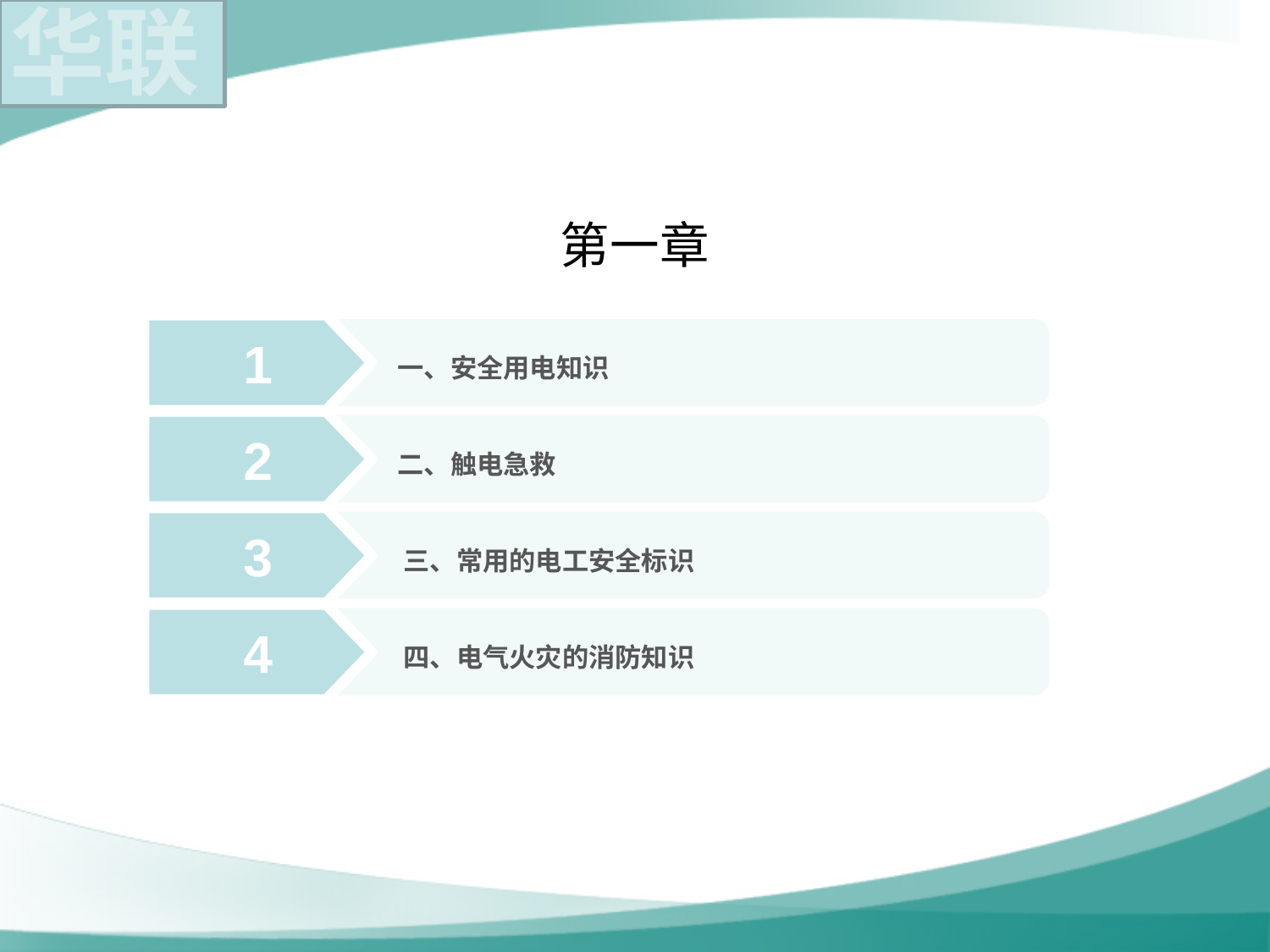

# 第一章
1
    一、安全用电知识
2
    二、触电急救
3
     三、常用的电工安全标识
4
     四、电气火灾的消防知识